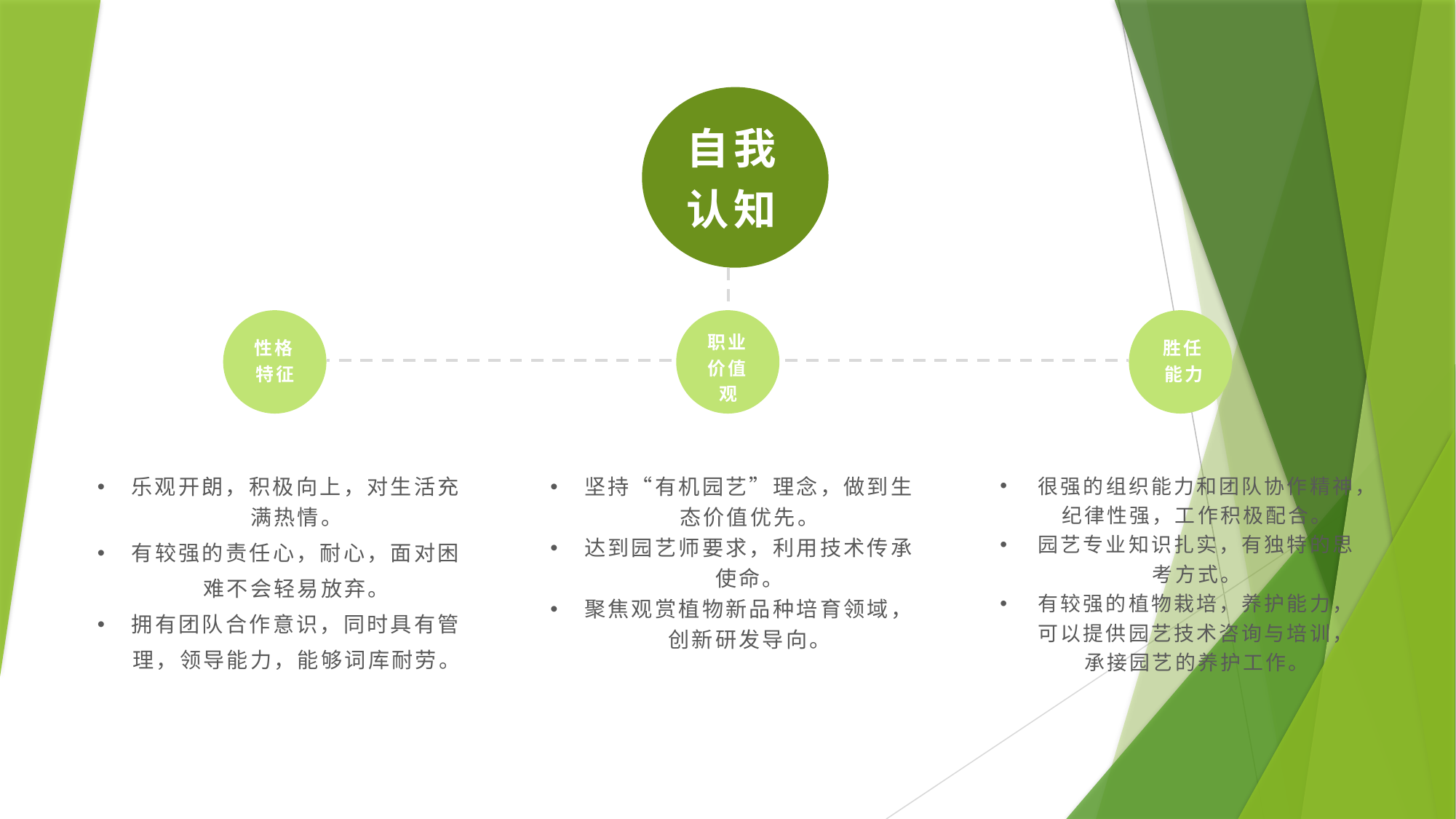

自我认知

职业价值观
胜任能力
性格特征
坚持“有机园艺”理念，做到生态价值优先。
达到园艺师要求，利用技术传承使命。
聚焦观赏植物新品种培育领域，创新研发导向。
乐观开朗，积极向上，对生活充满热情。
有较强的责任心，耐心，面对困难不会轻易放弃。
拥有团队合作意识，同时具有管理，领导能力，能够词库耐劳。
很强的组织能力和团队协作精神，纪律性强，工作积极配合。
园艺专业知识扎实，有独特的思考方式。
有较强的植物栽培，养护能力，可以提供园艺技术咨询与培训，承接园艺的养护工作。